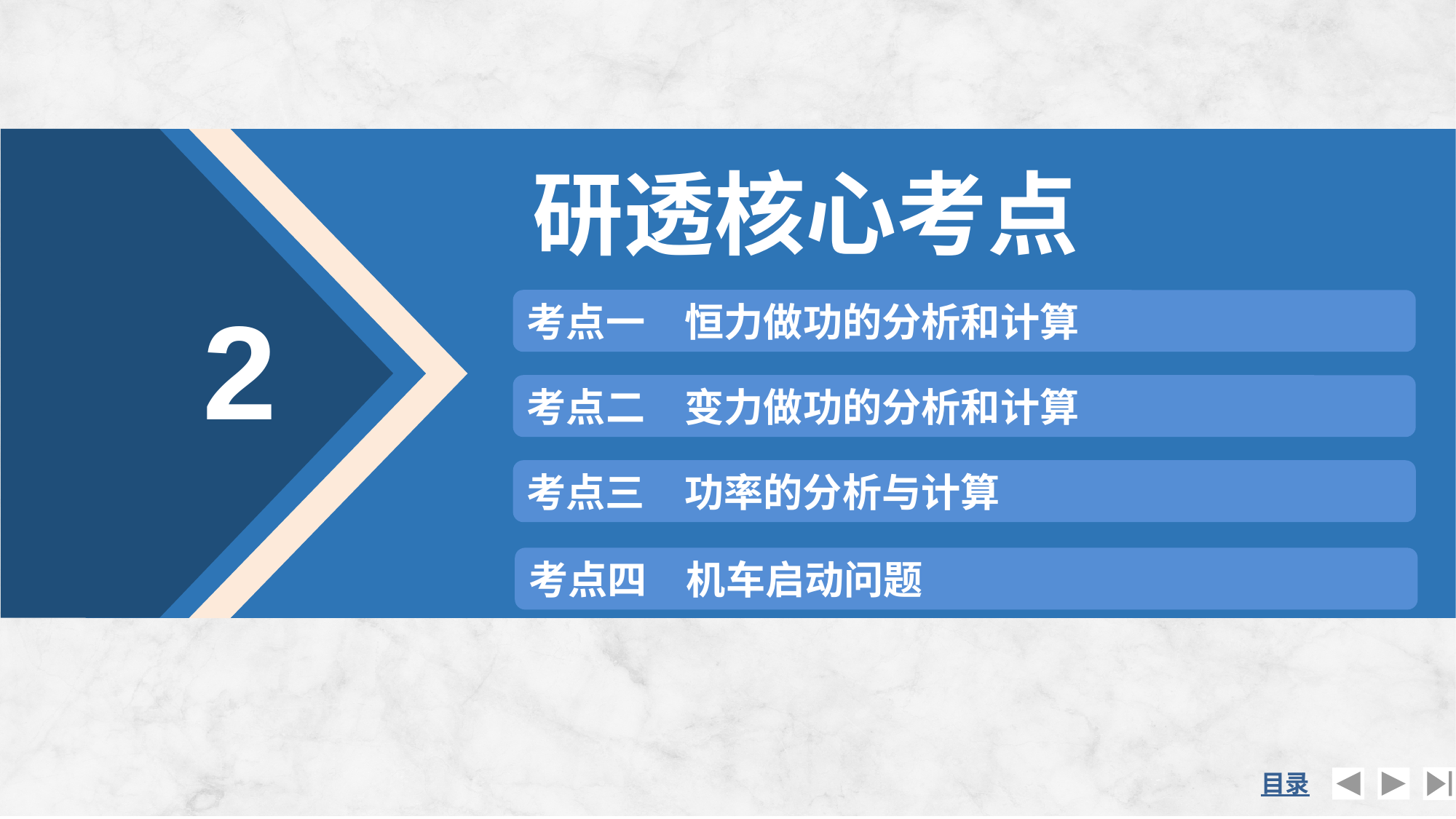

研透核心考点
2
考点一　恒力做功的分析和计算
考点二　变力做功的分析和计算
考点三　功率的分析与计算
考点四　机车启动问题